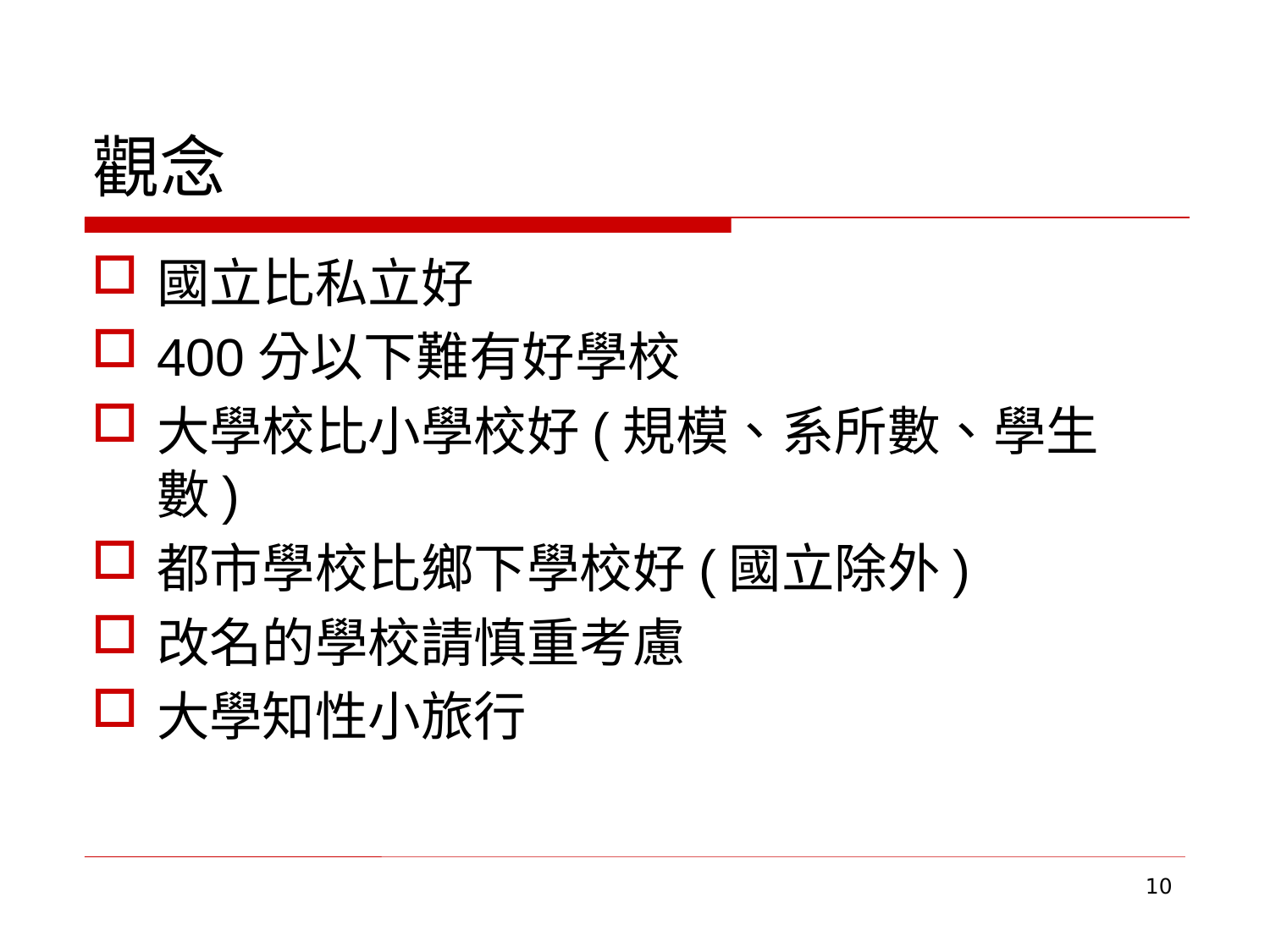

# 觀念
國立比私立好
400分以下難有好學校
大學校比小學校好(規模、系所數、學生數)
都市學校比鄉下學校好(國立除外)
改名的學校請慎重考慮
大學知性小旅行
10